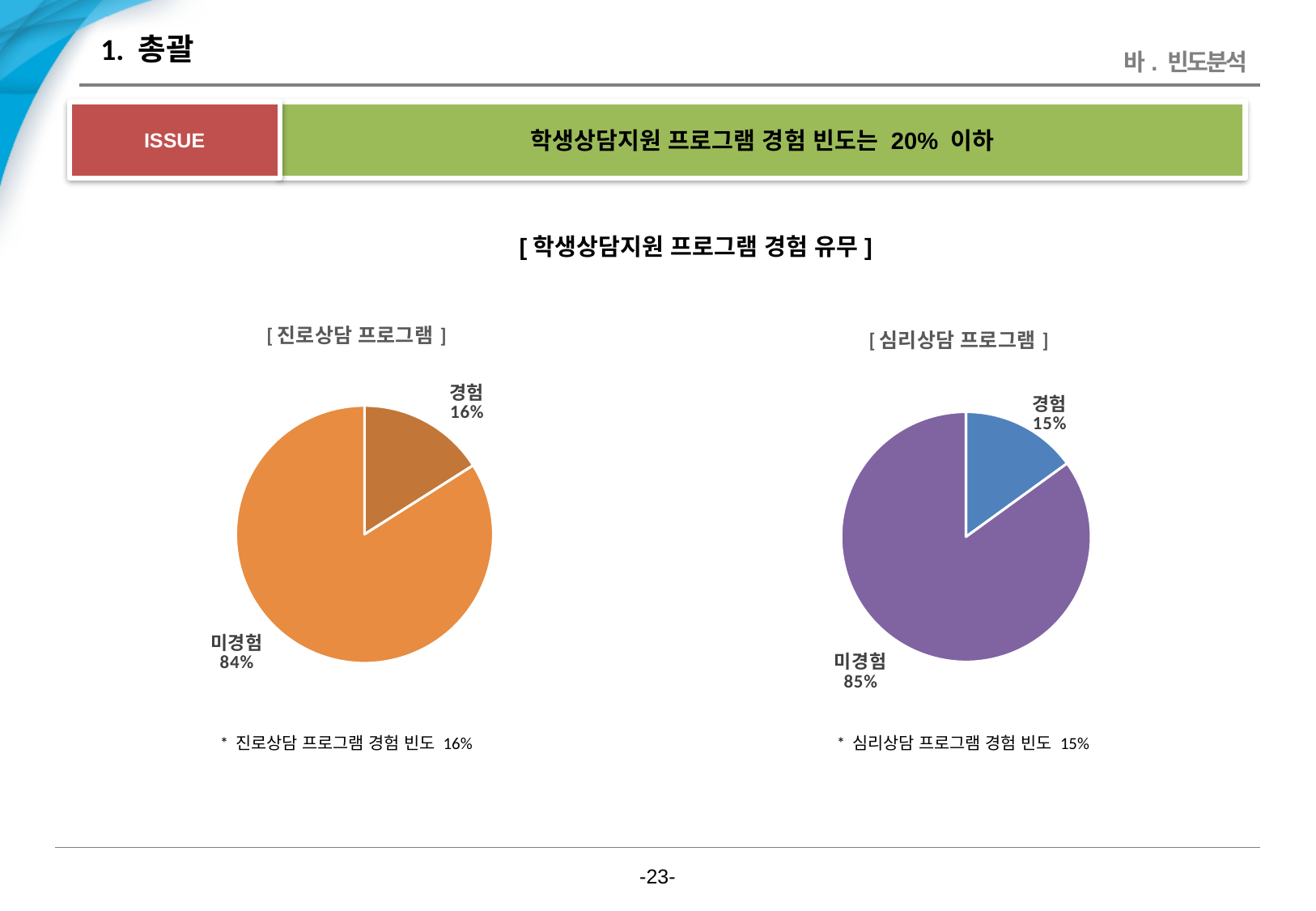

# 1. 총괄
바. 빈도분석
ISSUE
학생상담지원 프로그램 경험 빈도는 20% 이하
[학생상담지원 프로그램 경험 유무]

### Chart: [진로상담 프로그램]

| Category | 응답수 |
|---|---|
| 경험 | 16.0 |
| 미경험 | 84.0 |

### Chart: [심리상담 프로그램]

| Category | 응답수 |
|---|---|
| 경험 | 15.0 |
| 미경험 | 85.0 |
* 진로상담 프로그램 경험 빈도 16%
* 심리상담 프로그램 경험 빈도 15%
-23-